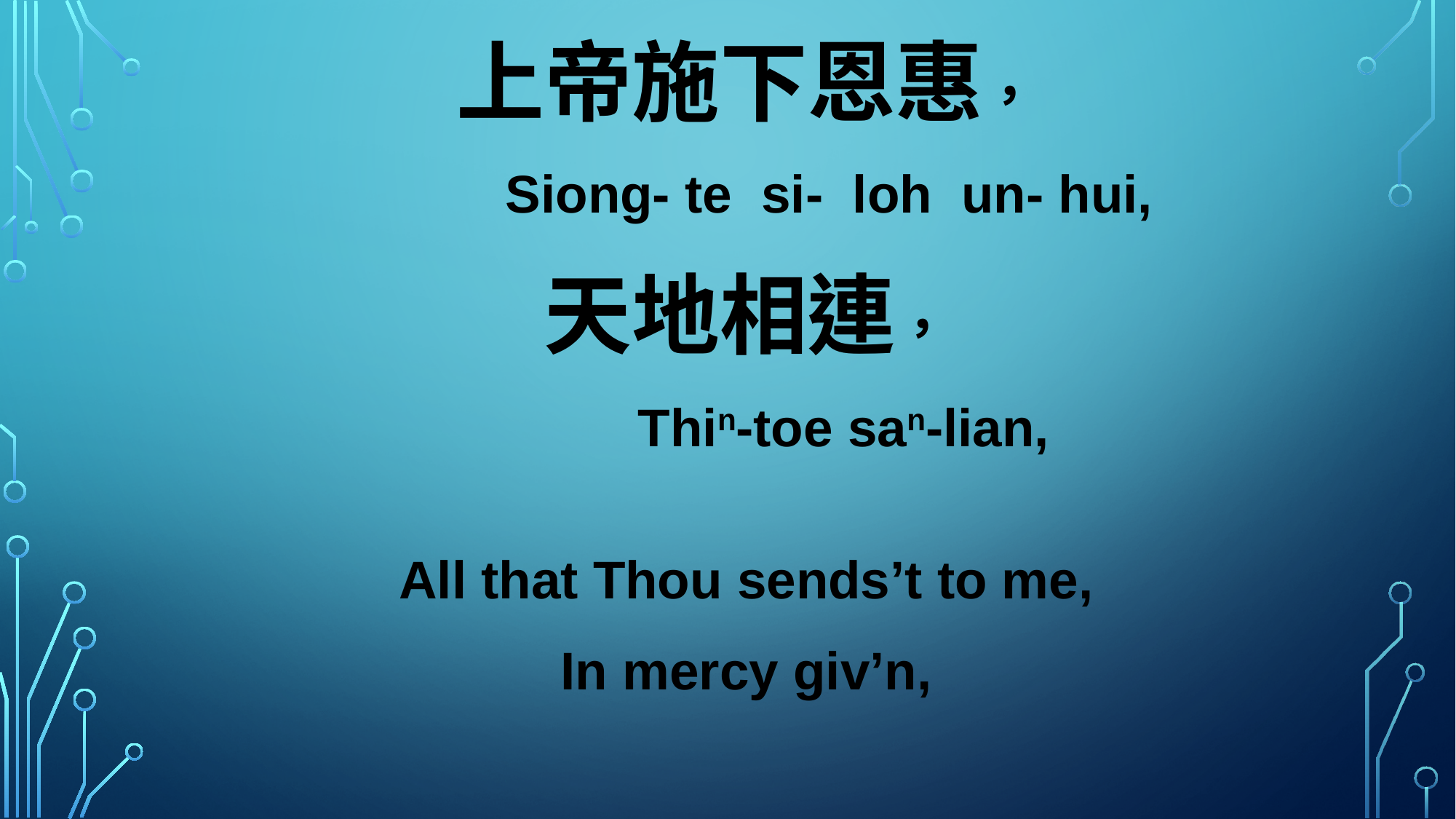

上帝施下恩惠，
                   Siong- te  si-  loh  un- hui,
天地相連，
                            Thin-toe san-lian,

All that Thou sends’t to me,
In mercy giv’n,